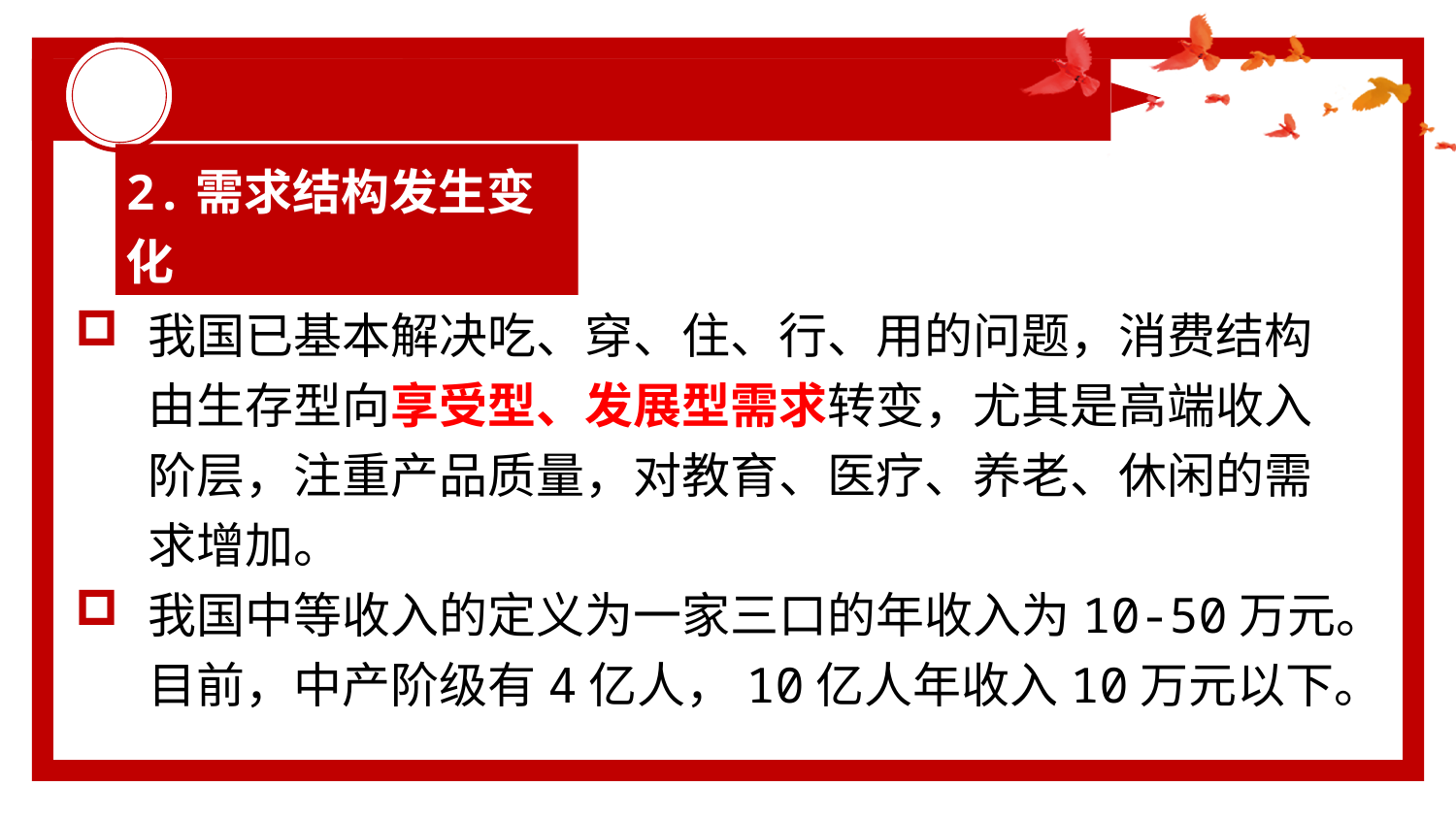

2.需求结构发生变化
我国已基本解决吃、穿、住、行、用的问题，消费结构由生存型向享受型、发展型需求转变，尤其是高端收入阶层，注重产品质量，对教育、医疗、养老、休闲的需求增加。
我国中等收入的定义为一家三口的年收入为10-50万元。目前，中产阶级有4亿人，10亿人年收入10万元以下。